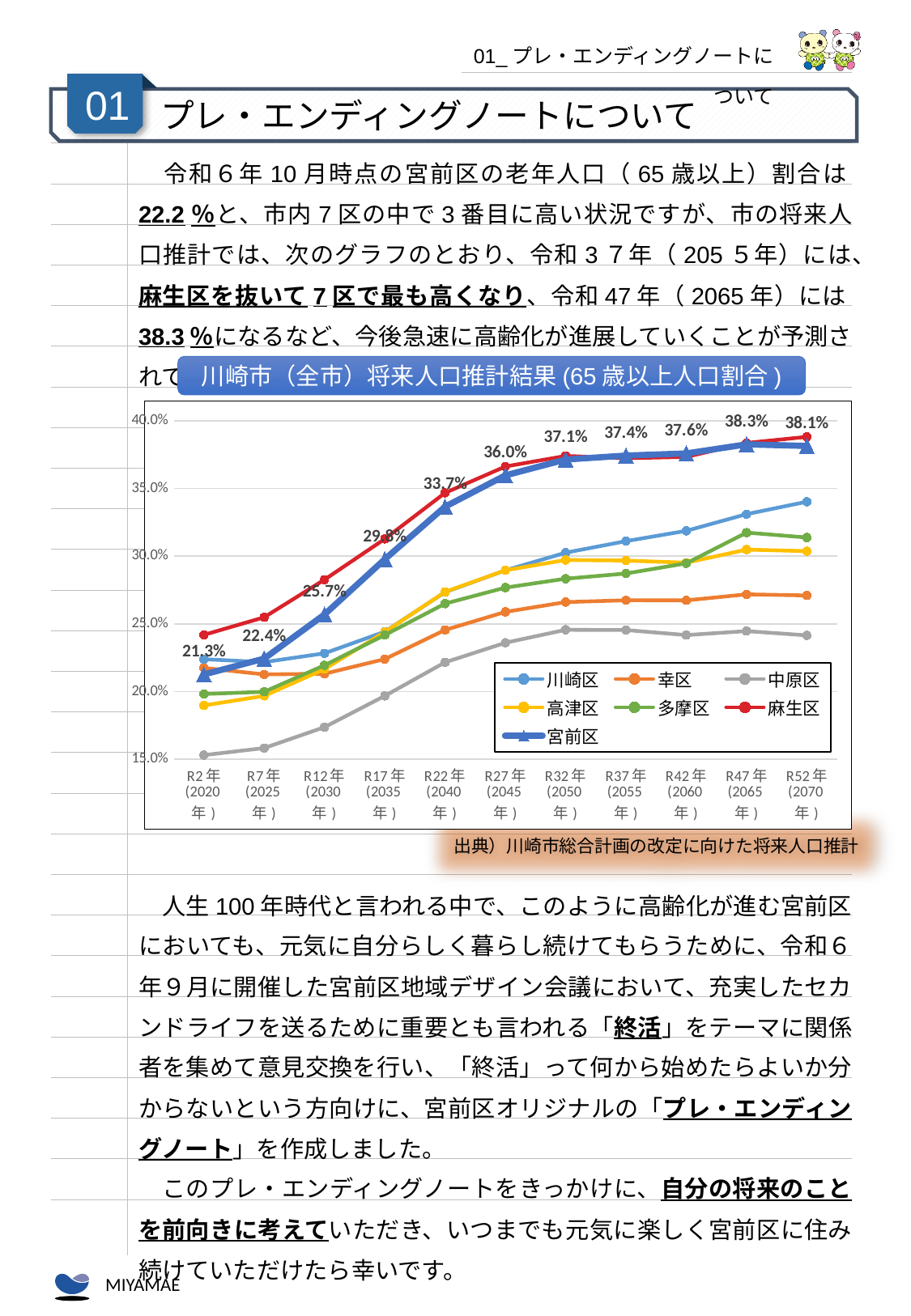

01_プレ・エンディングノートについて
01

プレ・エンディングノートについて
　令和６年10月時点の宮前区の老年人口（65歳以上）割合は22.2％と、市内7区の中で3番目に高い状況ですが、市の将来人口推計では、次のグラフのとおり、令和3７年（205５年）には、麻生区を抜いて7区で最も高くなり、令和47年（2065年）には38.3％になるなど、今後急速に高齢化が進展していくことが予測されています。
川崎市（全市）将来人口推計結果(65歳以上人口割合)

### Chart

| Category | 川崎区 | 幸区 | 中原区 | 高津区 | 多摩区 | 麻生区 | 宮前区 |
|---|---|---|---|---|---|---|---|
| R2年
(2020年) | 0.22387053849290667 | 0.21745685750851745 | 0.15302086217162275 | 0.18973831552353965 | 0.19816987922465656 | 0.24185274342159874 | 0.2126189416757941 |
| R7年
(2025年) | 0.22173518417350982 | 0.21263379259504775 | 0.15826141825807769 | 0.19677913624211427 | 0.19980882253449814 | 0.25485400507470474 | 0.2242969823620938 |
| R12年
(2030年) | 0.22822187198546848 | 0.21315895957141012 | 0.17367489956830473 | 0.21657795926065507 | 0.21939932908352391 | 0.2826607135033164 | 0.2569379583343907 |
| R17年
(2035年) | 0.24420812995303298 | 0.22393216500518068 | 0.19677042739911527 | 0.24394844756539855 | 0.2417199812010411 | 0.31275262724944763 | 0.29774997804298525 |
| R22年
(2040年) | 0.27339754635817787 | 0.2454815834998622 | 0.22159866849011514 | 0.2736367288380219 | 0.26497697165651346 | 0.3467927225491477 | 0.33656334484859346 |
| R27年
(2045年) | 0.28954310887458073 | 0.2588643137064472 | 0.23602747478590774 | 0.2895708560296722 | 0.276788698094819 | 0.3662555857070144 | 0.3596961912724047 |
| R32年
(2050年) | 0.3026158053869641 | 0.2661115133352111 | 0.24560432407889882 | 0.2971995317083009 | 0.2833524652041333 | 0.37407514646401874 | 0.3714146345879411 |
| R37年
(2055年) | 0.3111049618481297 | 0.2674327104160832 | 0.24543025213174954 | 0.2967861752202055 | 0.2872047101011131 | 0.37235609469508635 | 0.3742987766661564 |
| R42年
(2060年) | 0.31874352913864484 | 0.267363998244511 | 0.2417219472892724 | 0.29518101174467315 | 0.29474685739508877 | 0.37337572123069634 | 0.37590470271081067 |
| R47年
(2065年) | 0.33107467852753714 | 0.271832460761062 | 0.2446204502012751 | 0.3048775418436811 | 0.3174221576921237 | 0.3836838475674675 | 0.38261154207467934 |
| R52年
(2070年) | 0.34023529451581935 | 0.271018300187609 | 0.24150669559903187 | 0.30372668677859094 | 0.31380533527593835 | 0.3881381401451179 | 0.3814546432824327 |
出典）川崎市総合計画の改定に向けた将来人口推計

　人生100年時代と言われる中で、このように高齢化が進む宮前区においても、元気に自分らしく暮らし続けてもらうために、令和６年９月に開催した宮前区地域デザイン会議において、充実したセカンドライフを送るために重要とも言われる「終活」をテーマに関係者を集めて意見交換を行い、「終活」って何から始めたらよいか分からないという方向けに、宮前区オリジナルの「プレ・エンディングノート」を作成しました。
　このプレ・エンディングノートをきっかけに、自分の将来のことを前向きに考えていただき、いつまでも元気に楽しく宮前区に住み続けていただけたら幸いです。
2